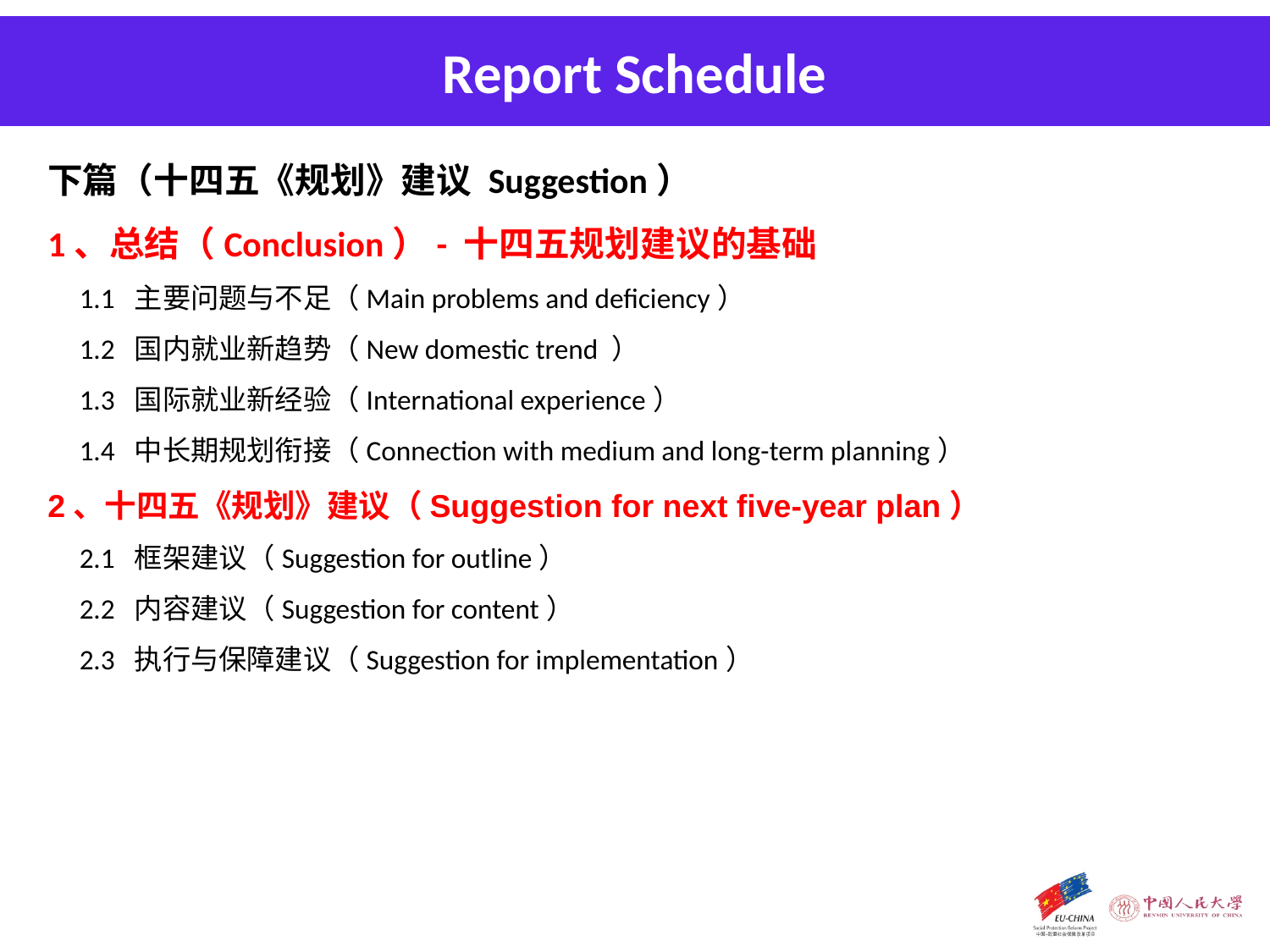

Report Schedule
下篇（十四五《规划》建议 Suggestion）
1、总结（Conclusion）- 十四五规划建议的基础
     1.1  主要问题与不足（Main problems and deficiency）
     1.2  国内就业新趋势（New domestic trend ）
     1.3  国际就业新经验（International experience）
     1.4  中长期规划衔接（Connection with medium and long-term planning）
2、十四五《规划》建议（Suggestion for next five-year plan）
     2.1  框架建议（Suggestion for outline）
     2.2  内容建议（Suggestion for content）
     2.3  执行与保障建议（Suggestion for implementation）